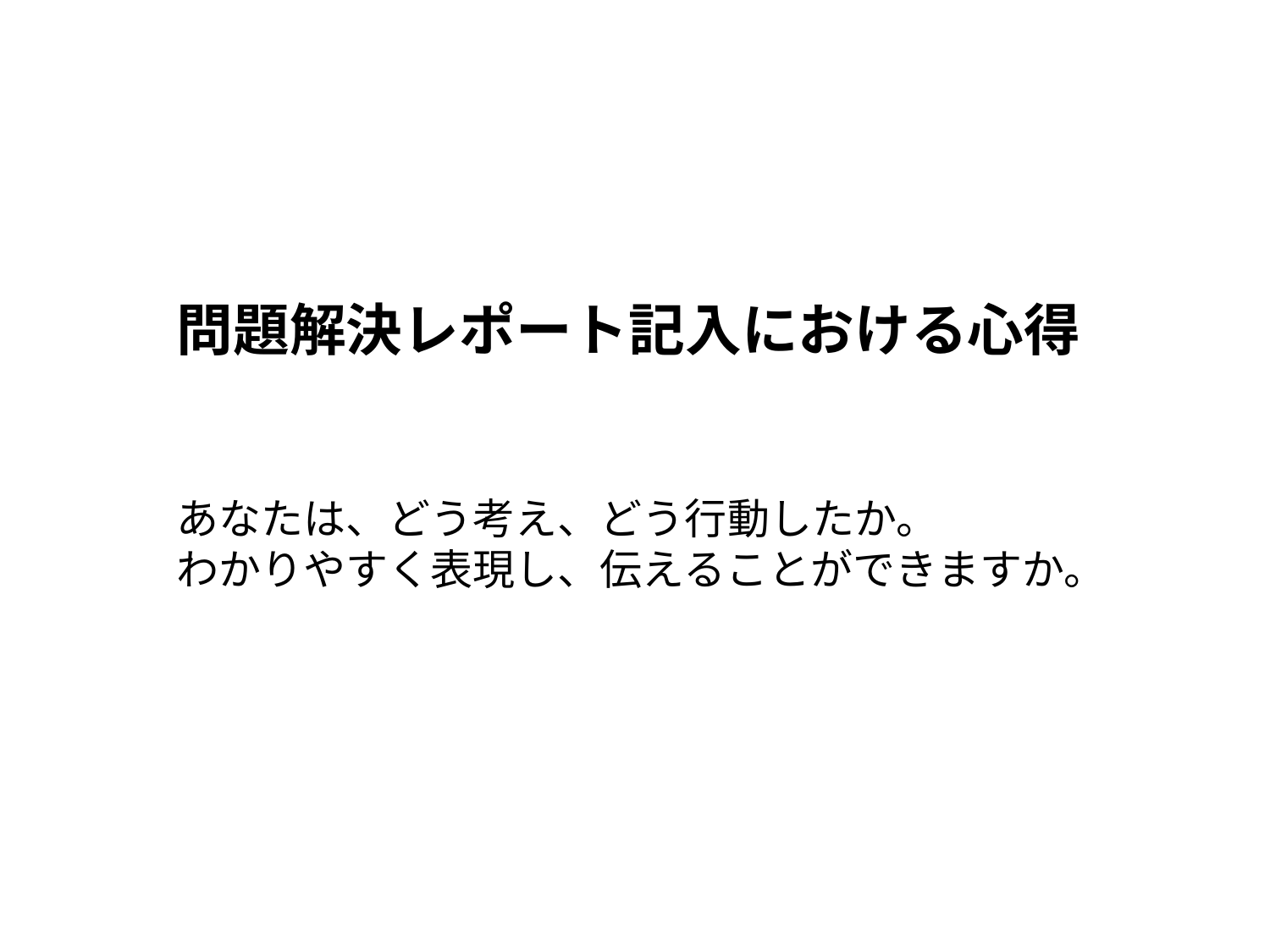

問題解決レポート記入における心得
あなたは、どう考え、どう行動したか。
わかりやすく表現し、伝えることができますか。